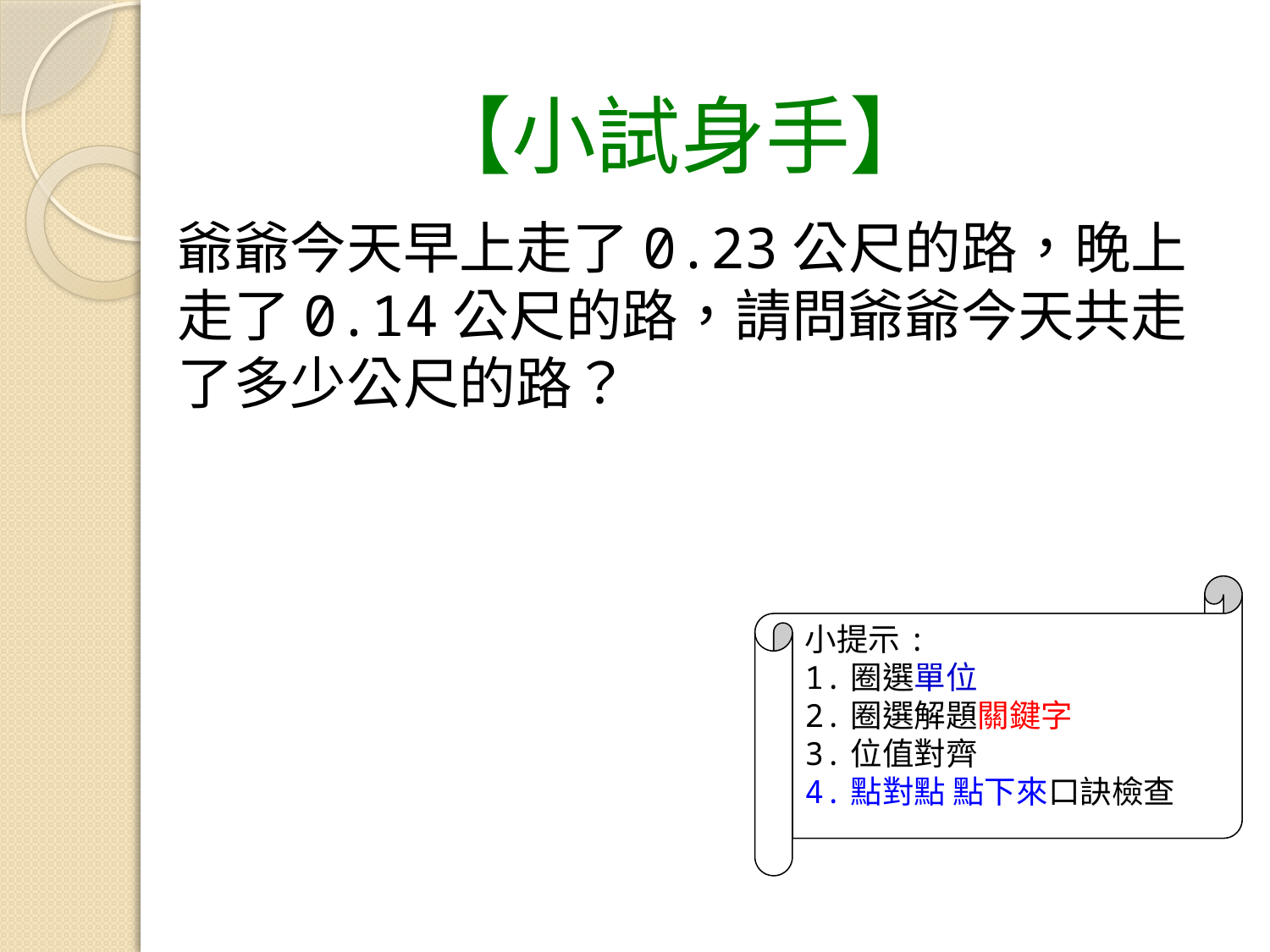

【小試身手】
爺爺今天早上走了0.23公尺的路，晚上走了0.14公尺的路，請問爺爺今天共走了多少公尺的路？
小提示:
1.圈選單位
2.圈選解題關鍵字
3.位值對齊
4.點對點 點下來口訣檢查